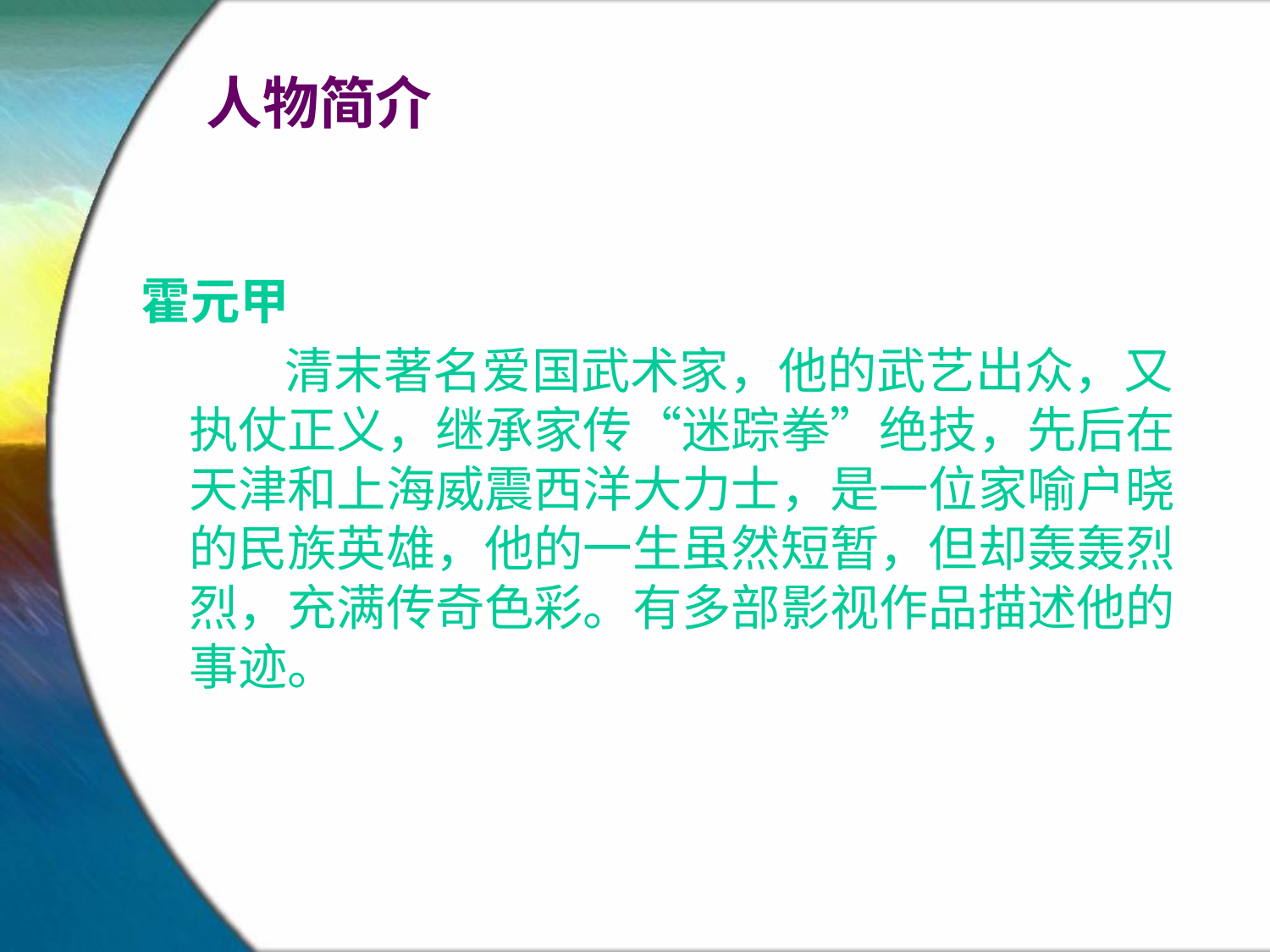

# 人物简介

霍元甲
            清末著名爱国武术家，他的武艺出众，又执仗正义，继承家传“迷踪拳”绝技，先后在天津和上海威震西洋大力士，是一位家喻户晓的民族英雄，他的一生虽然短暂，但却轰轰烈烈，充满传奇色彩。有多部影视作品描述他的事迹。
8